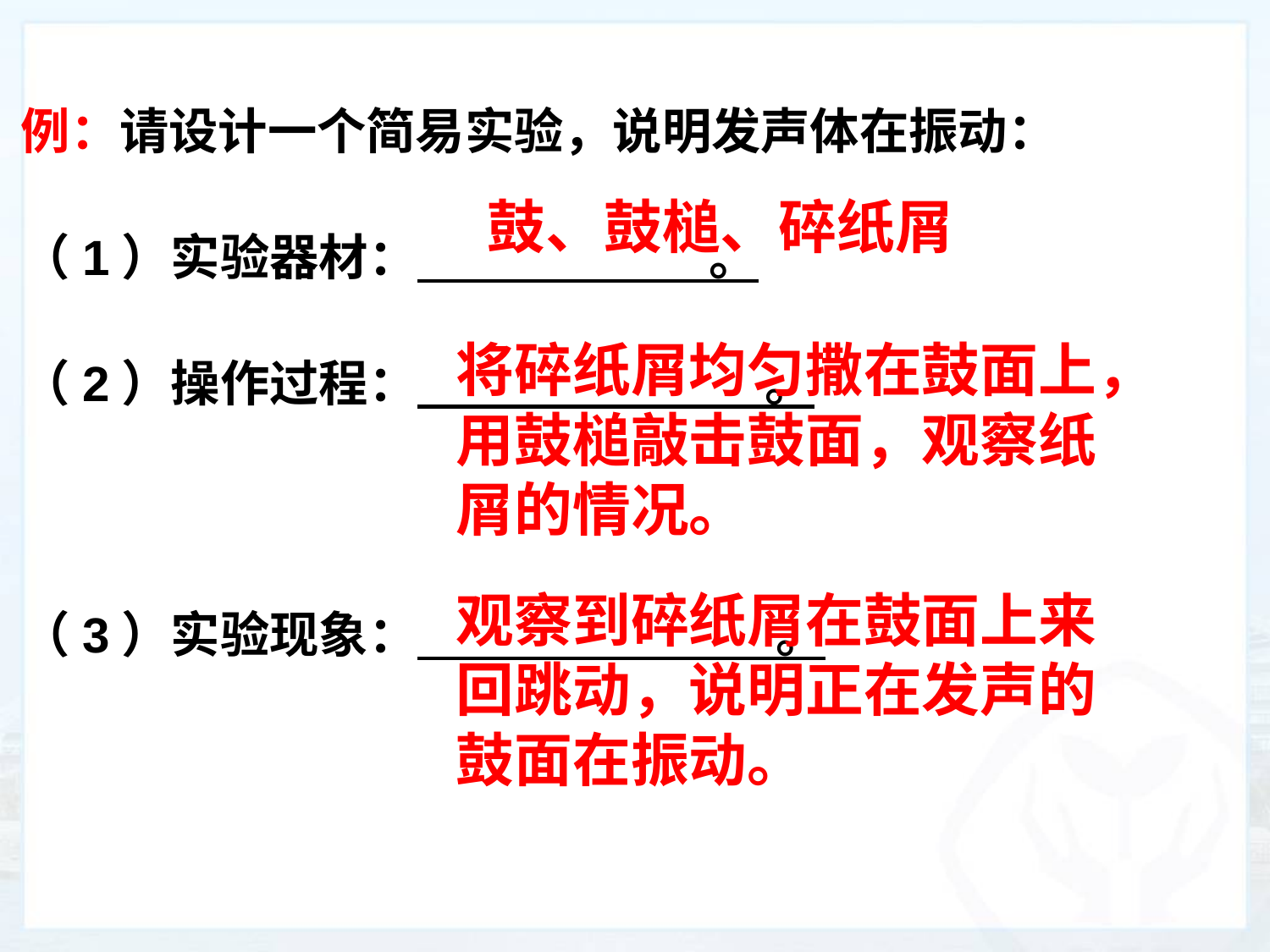

例：请设计一个简易实验，说明发声体在振动：
（1）实验器材：                          。
（2）操作过程：                               。

（3）实验现象：                                。
鼓、鼓槌、碎纸屑
将碎纸屑均匀撒在鼓面上，用鼓槌敲击鼓面，观察纸屑的情况。
观察到碎纸屑在鼓面上来回跳动，说明正在发声的鼓面在振动。